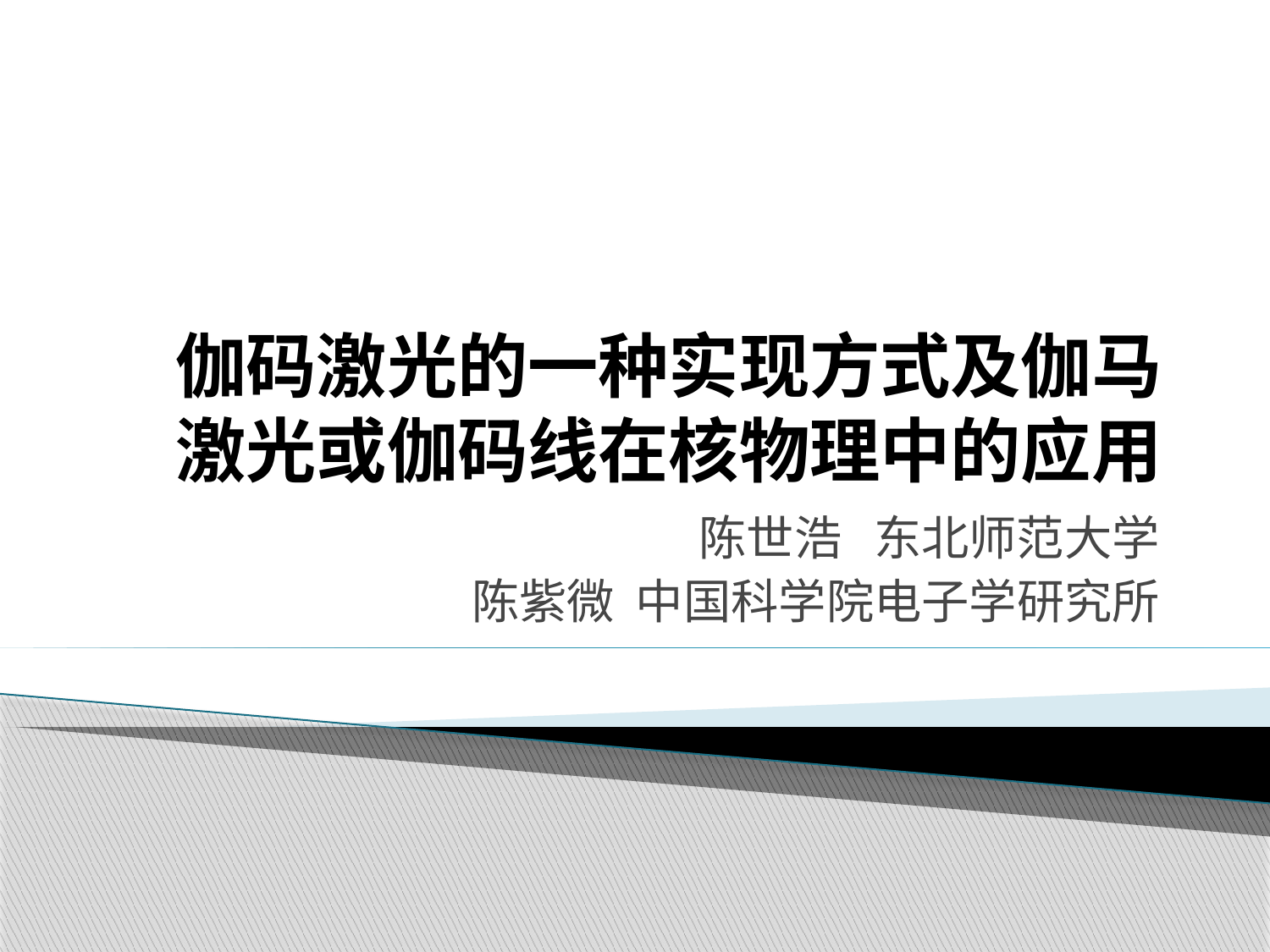

# 伽码激光的一种实现方式及伽马激光或伽码线在核物理中的应用
陈世浩   东北师范大学
陈紫微  中国科学院电子学研究所